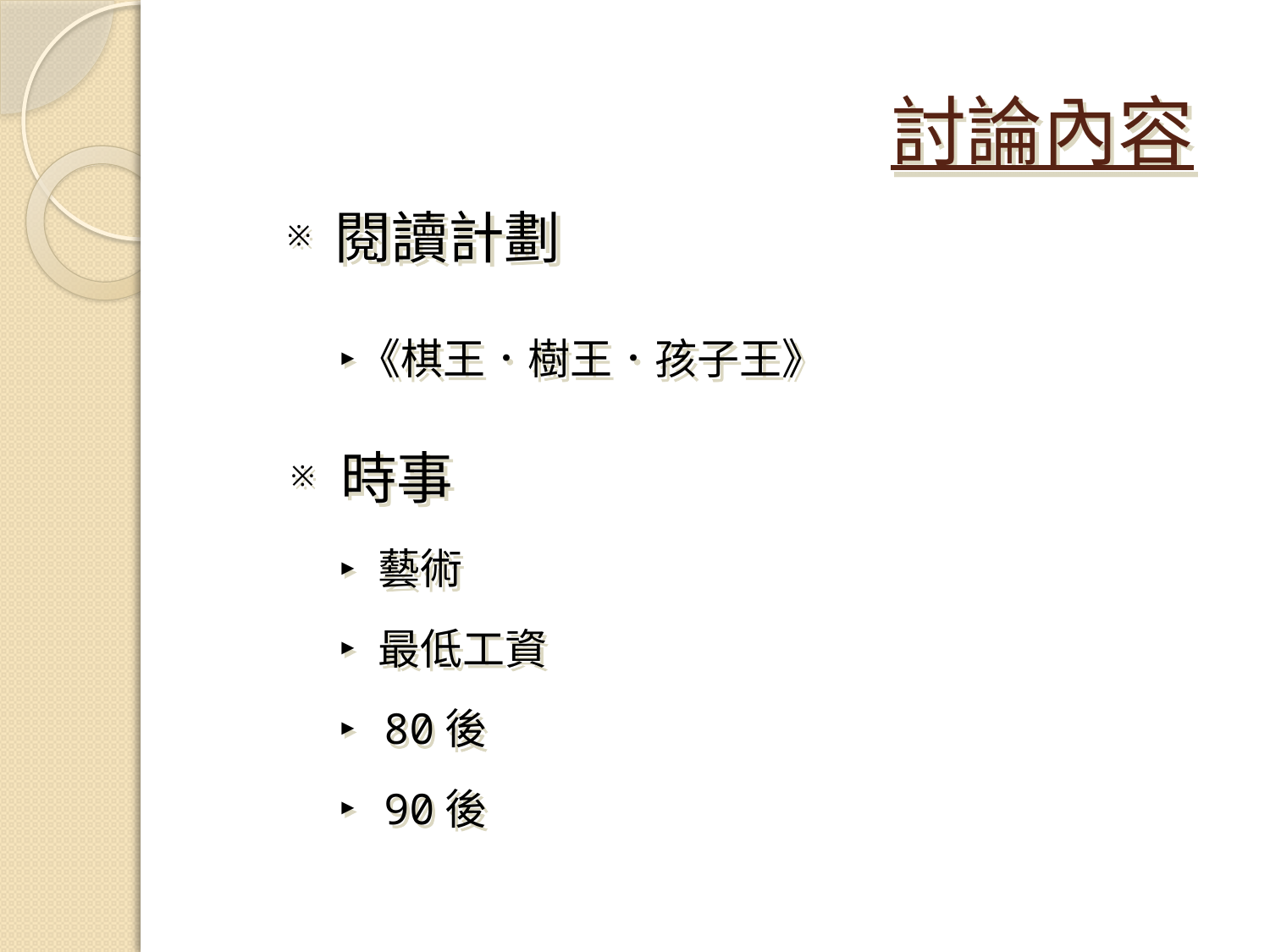

# 討論內容
閱讀計劃
《棋王．樹王．孩子王》
 時事
 藝術
 最低工資
 80後
 90後